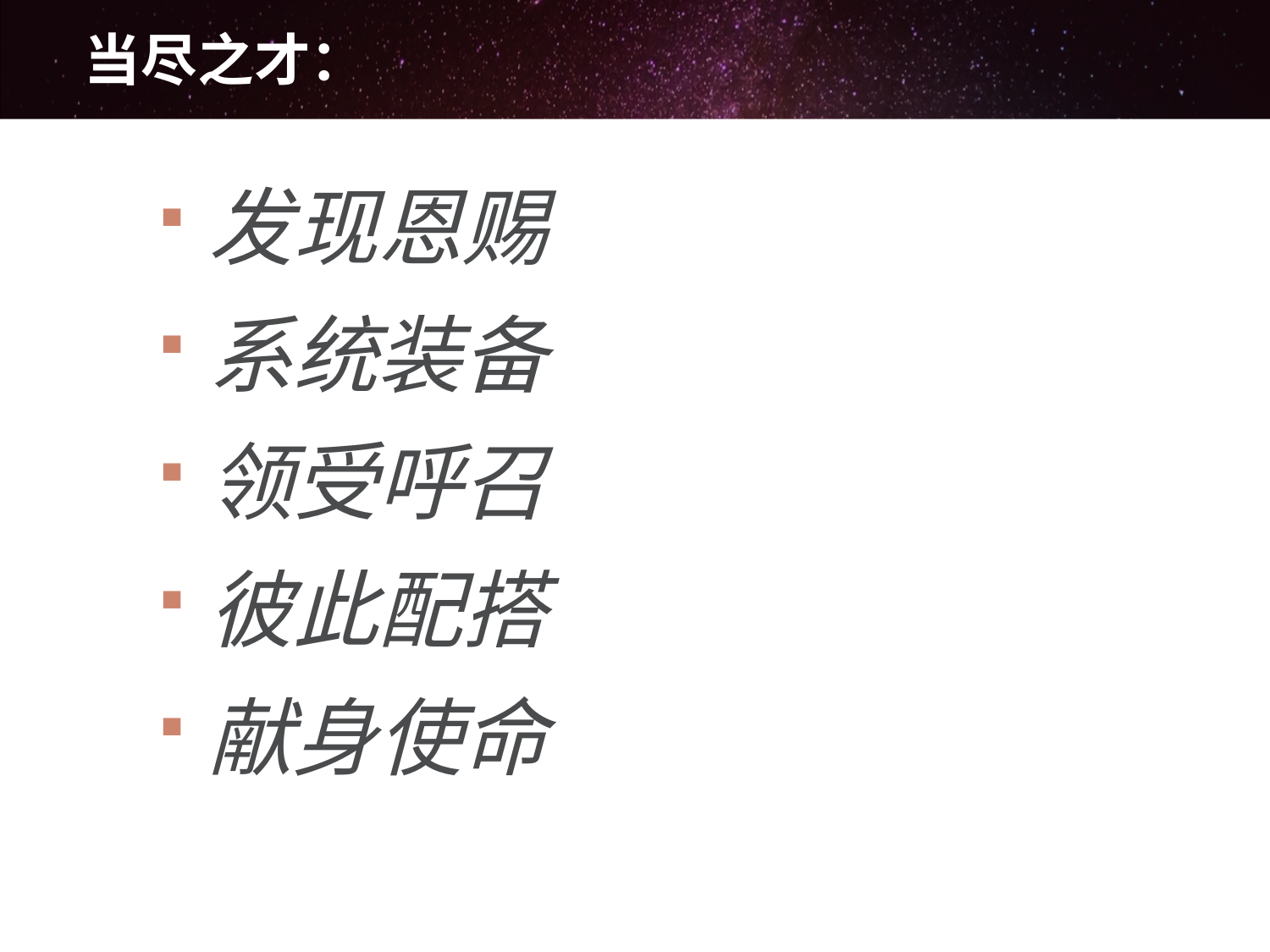

# 当尽之才：
发现恩赐
系统装备
领受呼召
彼此配搭
献身使命